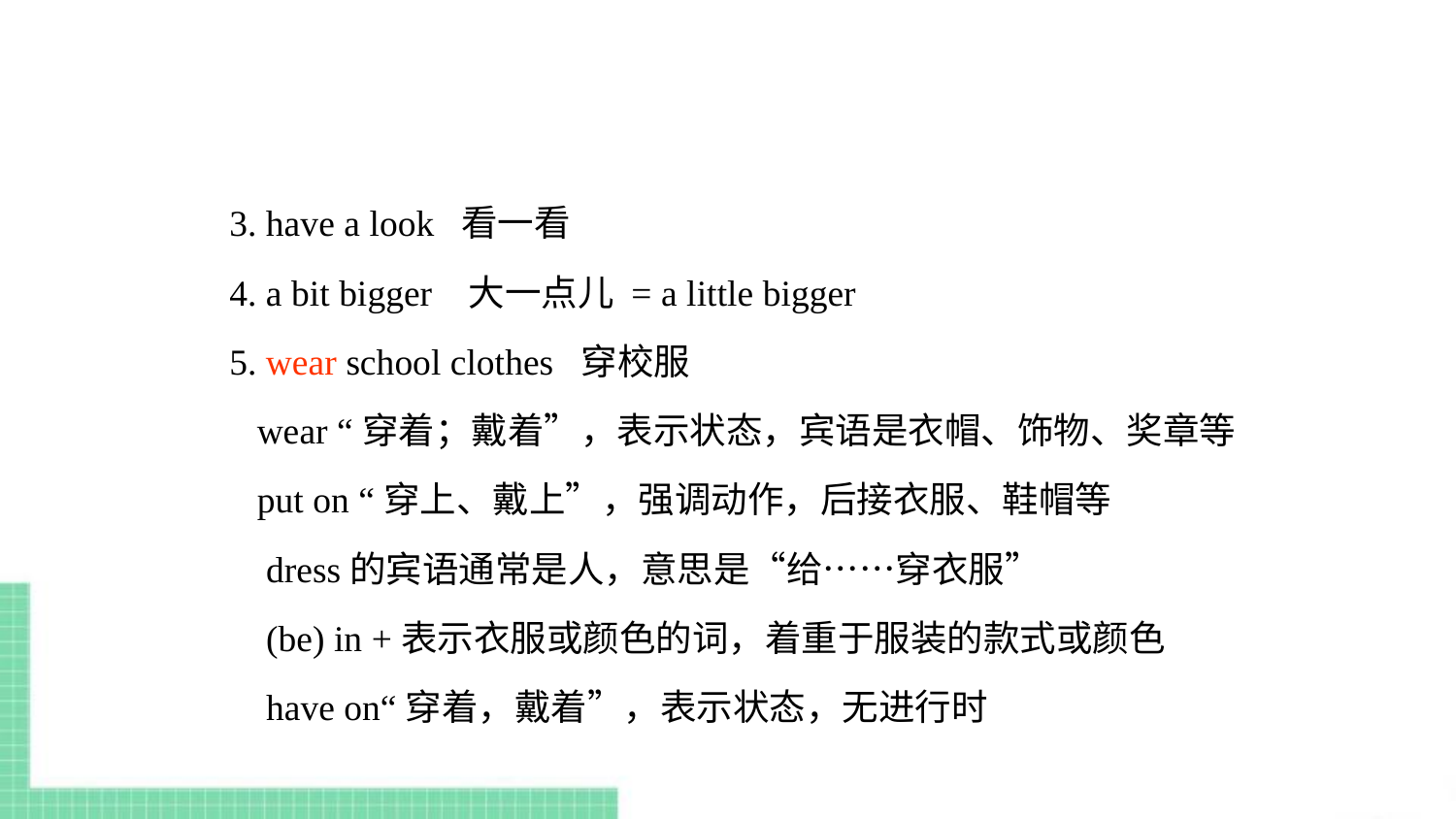

3. have a look  看一看
4. a bit bigger   大一点儿 = a little bigger
5. wear school clothes  穿校服
   wear “穿着；戴着”，表示状态，宾语是衣帽、饰物、奖章等
   put on “穿上、戴上”，强调动作，后接衣服、鞋帽等
    dress的宾语通常是人，意思是“给……穿衣服”
    (be) in +表示衣服或颜色的词，着重于服装的款式或颜色
    have on“穿着，戴着”，表示状态，无进行时